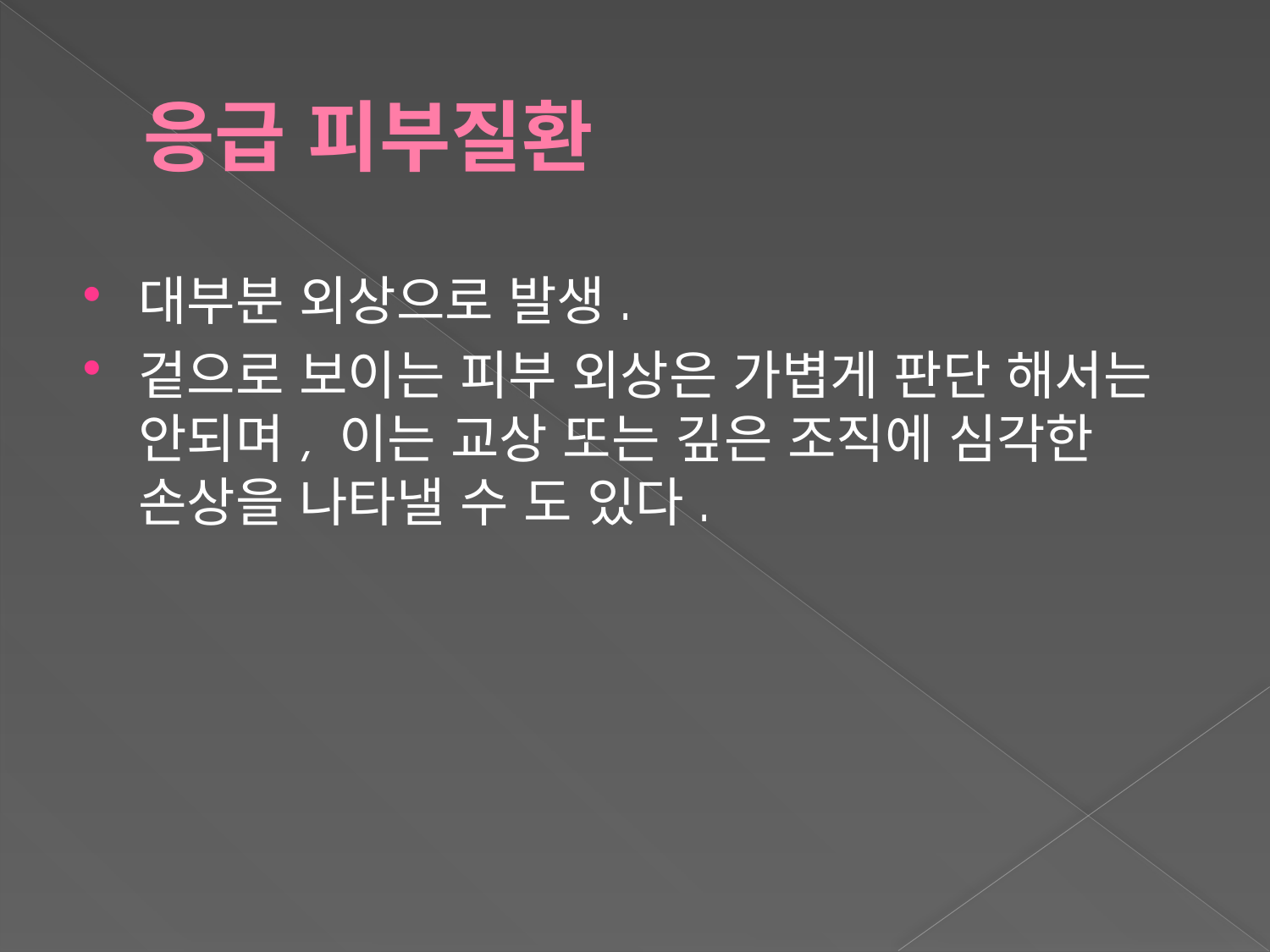

# 응급 피부질환
대부분 외상으로 발생.
겉으로 보이는 피부 외상은 가볍게 판단 해서는 안되며, 이는 교상 또는 깊은 조직에 심각한 손상을 나타낼 수 도 있다.